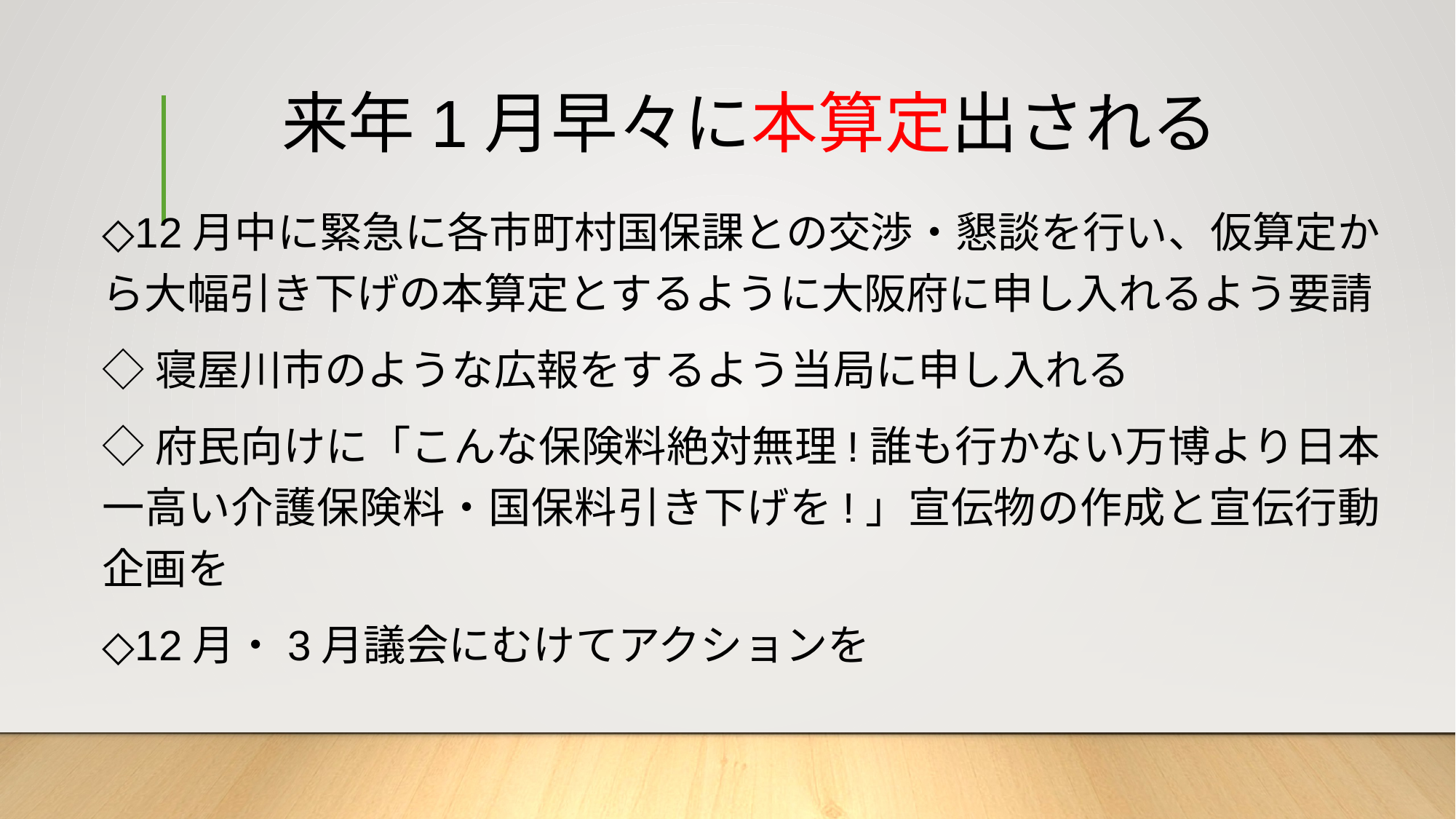

# 来年1月早々に本算定出される
◇12月中に緊急に各市町村国保課との交渉・懇談を行い、仮算定から大幅引き下げの本算定とするように大阪府に申し入れるよう要請
◇寝屋川市のような広報をするよう当局に申し入れる
◇府民向けに「こんな保険料絶対無理!誰も行かない万博より日本一高い介護保険料・国保料引き下げを!」宣伝物の作成と宣伝行動企画を
◇12月・3月議会にむけてアクションを